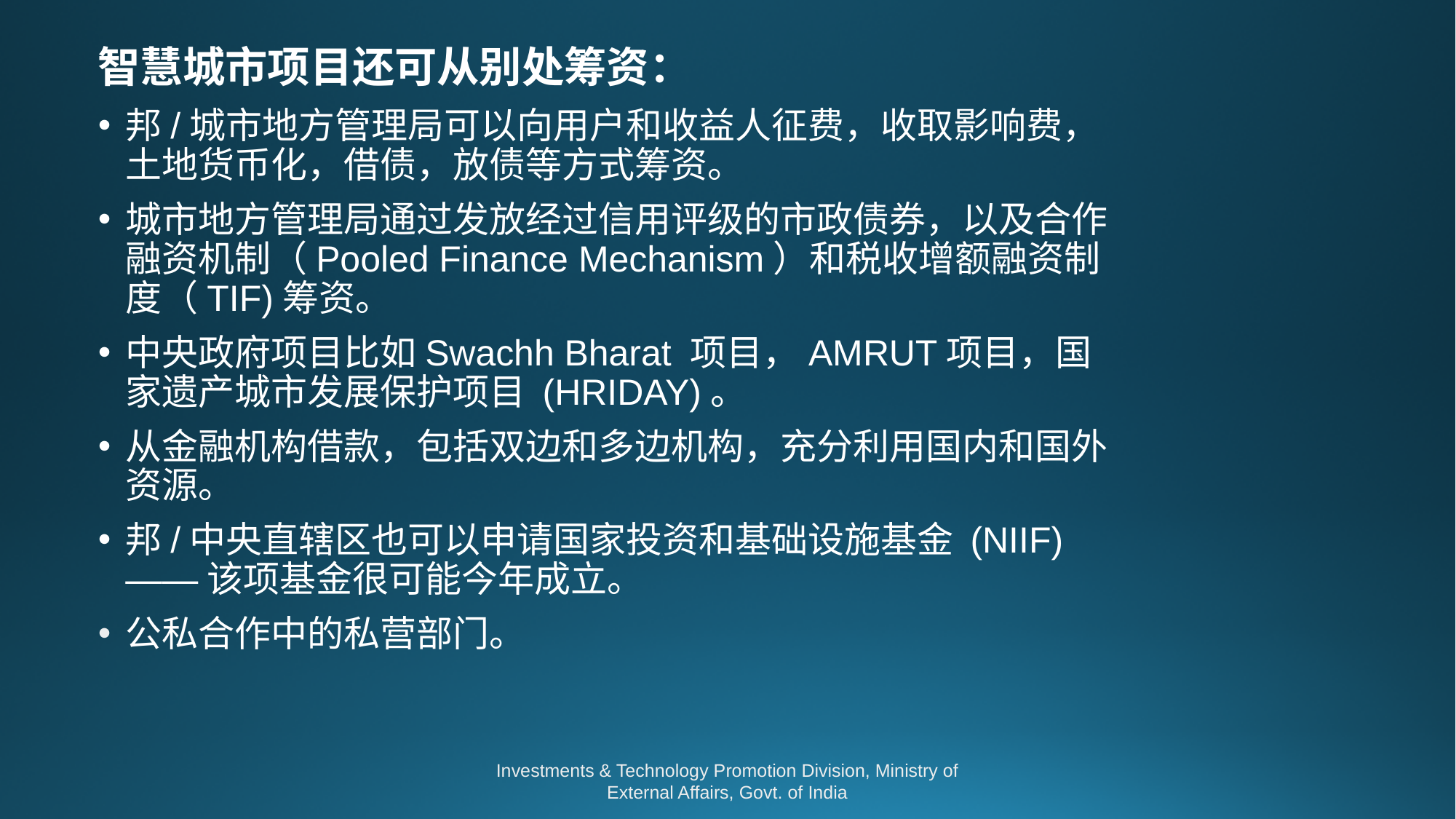

智慧城市项目还可从别处筹资：
邦/城市地方管理局可以向用户和收益人征费，收取影响费，土地货币化，借债，放债等方式筹资。
城市地方管理局通过发放经过信用评级的市政债券，以及合作融资机制（Pooled Finance Mechanism）和税收增额融资制度（TIF)筹资。
中央政府项目比如Swachh Bharat 项目，AMRUT项目，国家遗产城市发展保护项目 (HRIDAY)。
从金融机构借款，包括双边和多边机构，充分利用国内和国外资源。
邦/中央直辖区也可以申请国家投资和基础设施基金 (NIIF) ——该项基金很可能今年成立。
公私合作中的私营部门。
Investments & Technology Promotion Division, Ministry of External Affairs, Govt. of India